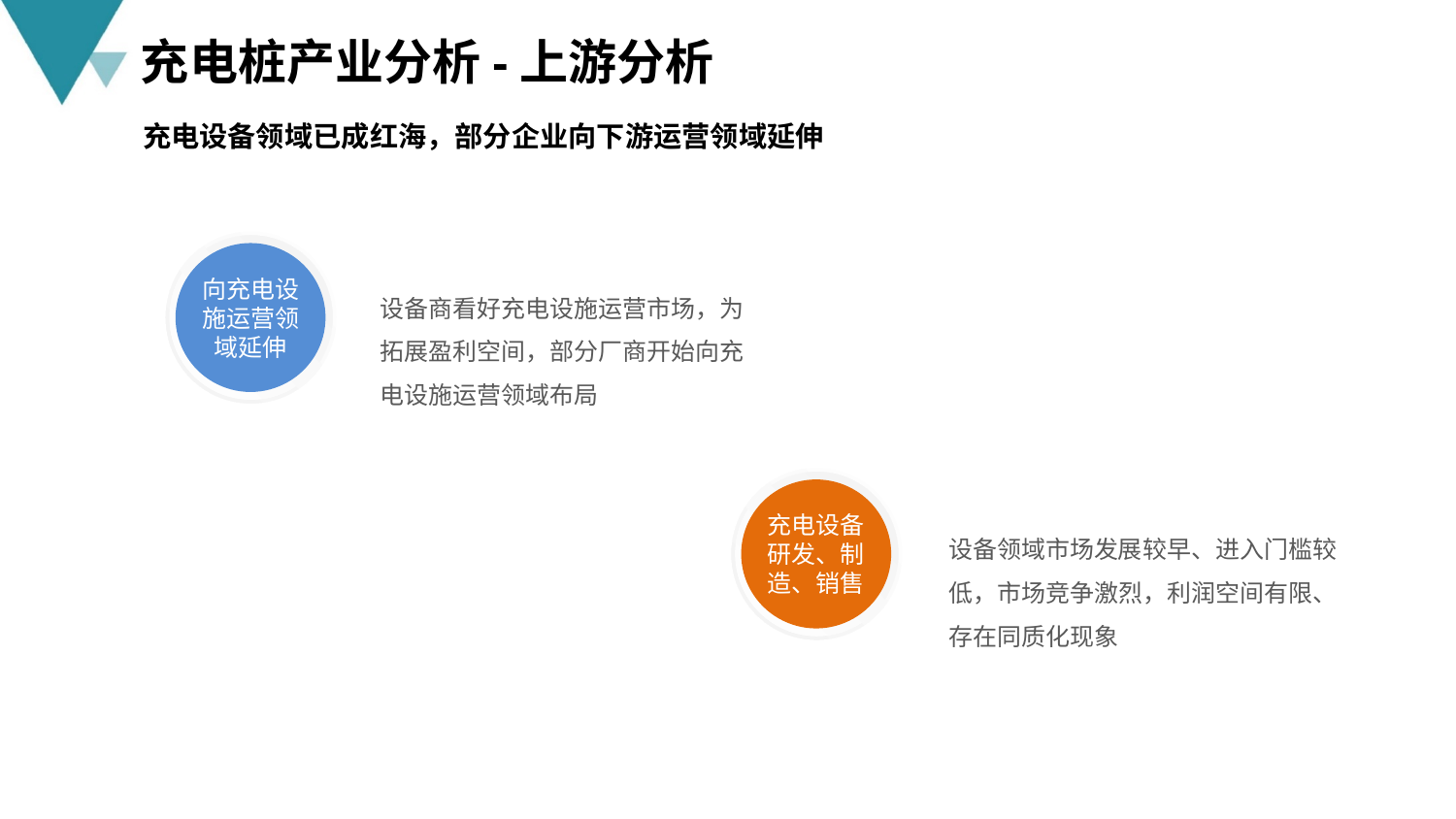

充电桩产业分析-上游分析
充电设备领域已成红海，部分企业向下游运营领域延伸

向充电设施运营领域延伸
设备商看好充电设施运营市场，为拓展盈利空间，部分厂商开始向充电设施运营领域布局

充电设备研发、制造、销售
设备领域市场发展较早、进入门槛较低，市场竞争激烈，利润空间有限、存在同质化现象